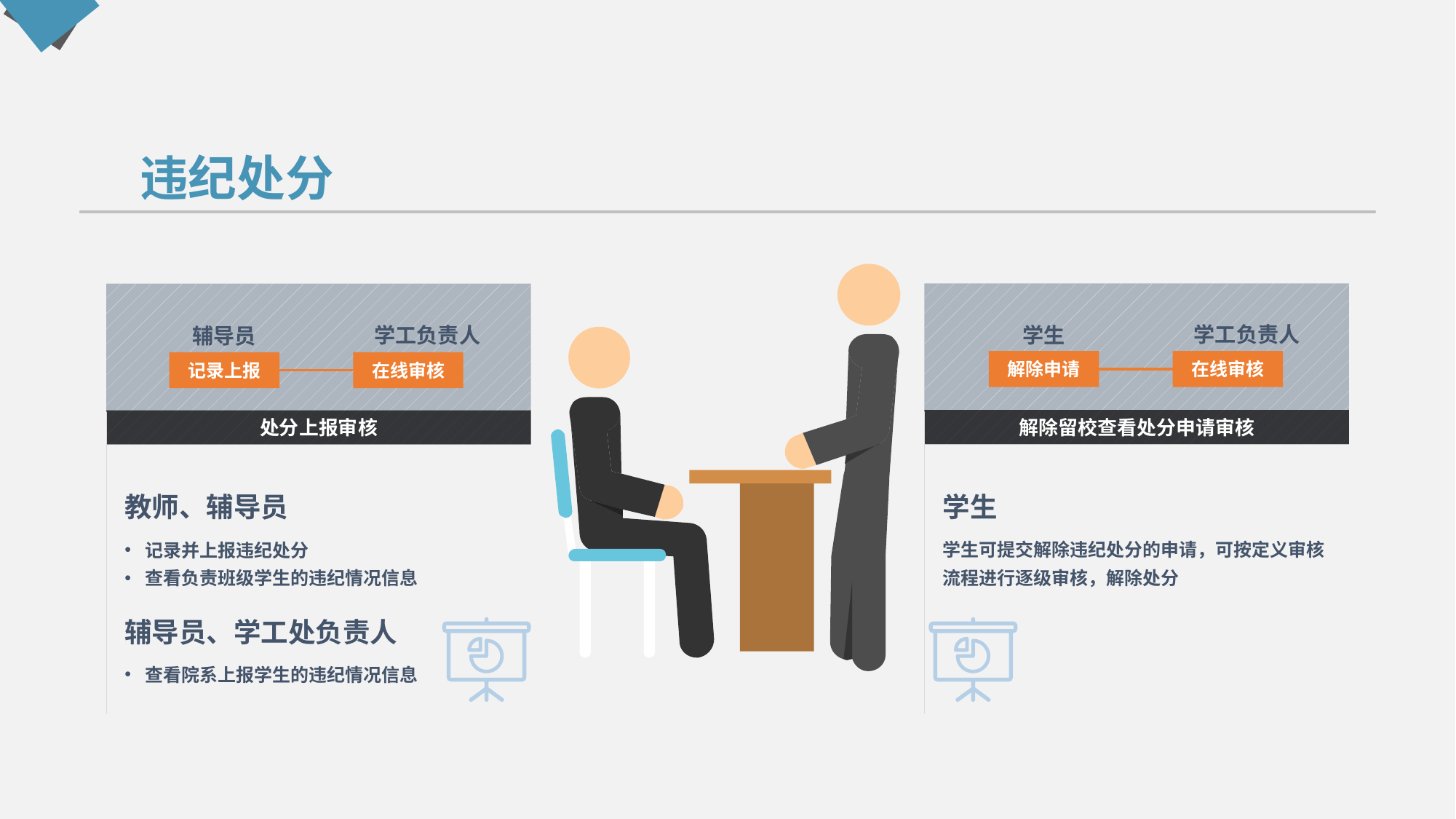

违纪处分

学工负责人
学生
学工负责人
辅导员
解除申请
在线审核
记录上报
在线审核
解除留校查看处分申请审核
处分上报审核
学生
学生可提交解除违纪处分的申请，可按定义审核流程进行逐级审核，解除处分
教师、辅导员
记录并上报违纪处分
查看负责班级学生的违纪情况信息
辅导员、学工处负责人
查看院系上报学生的违纪情况信息